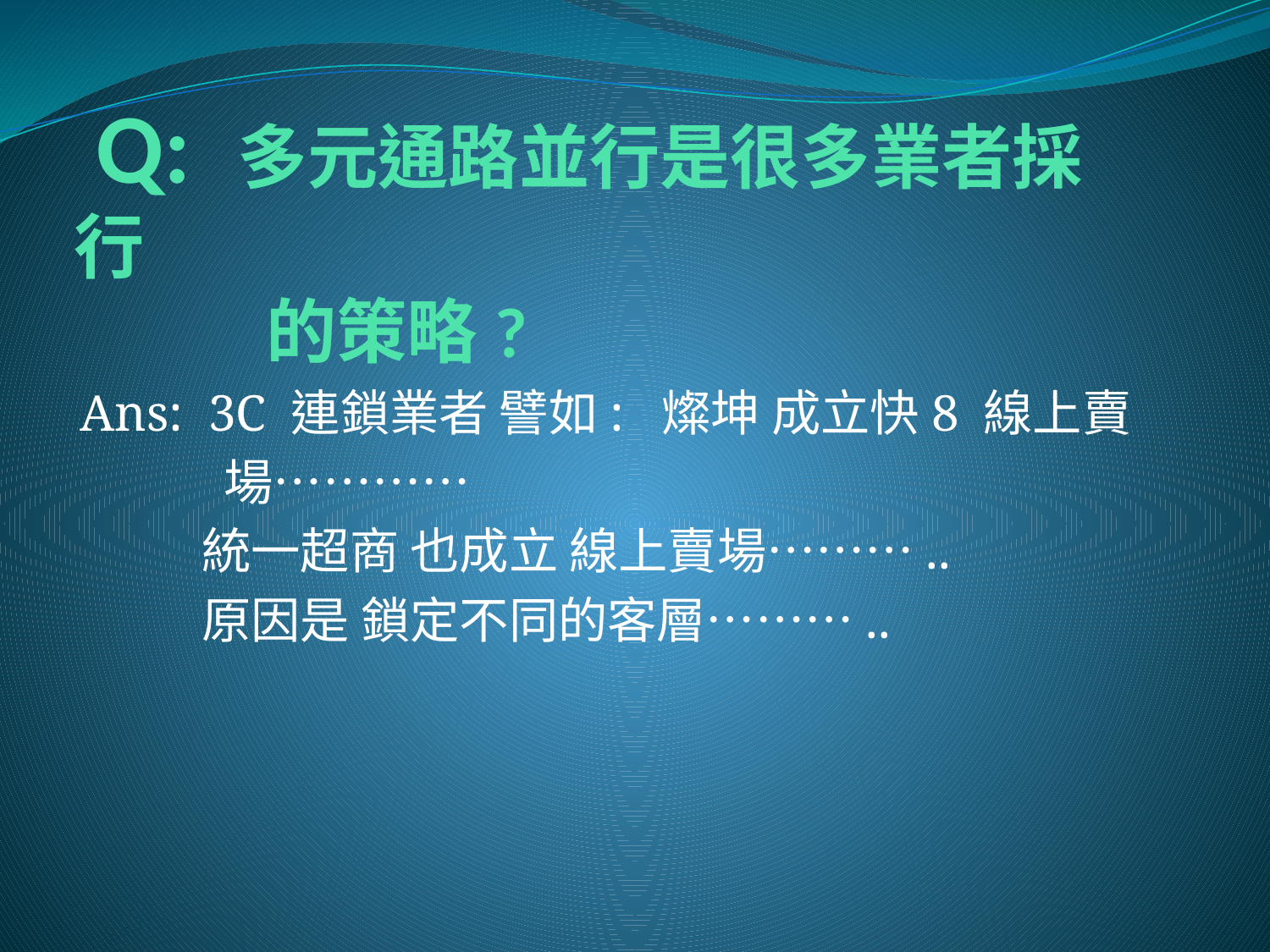

# Q: 多元通路並行是很多業者採行 的策略?
Ans:  3C 連鎖業者 譬如:  燦坤 成立快8 線上賣
            場…………
          統一超商 也成立 線上賣場………..
          原因是 鎖定不同的客層………..